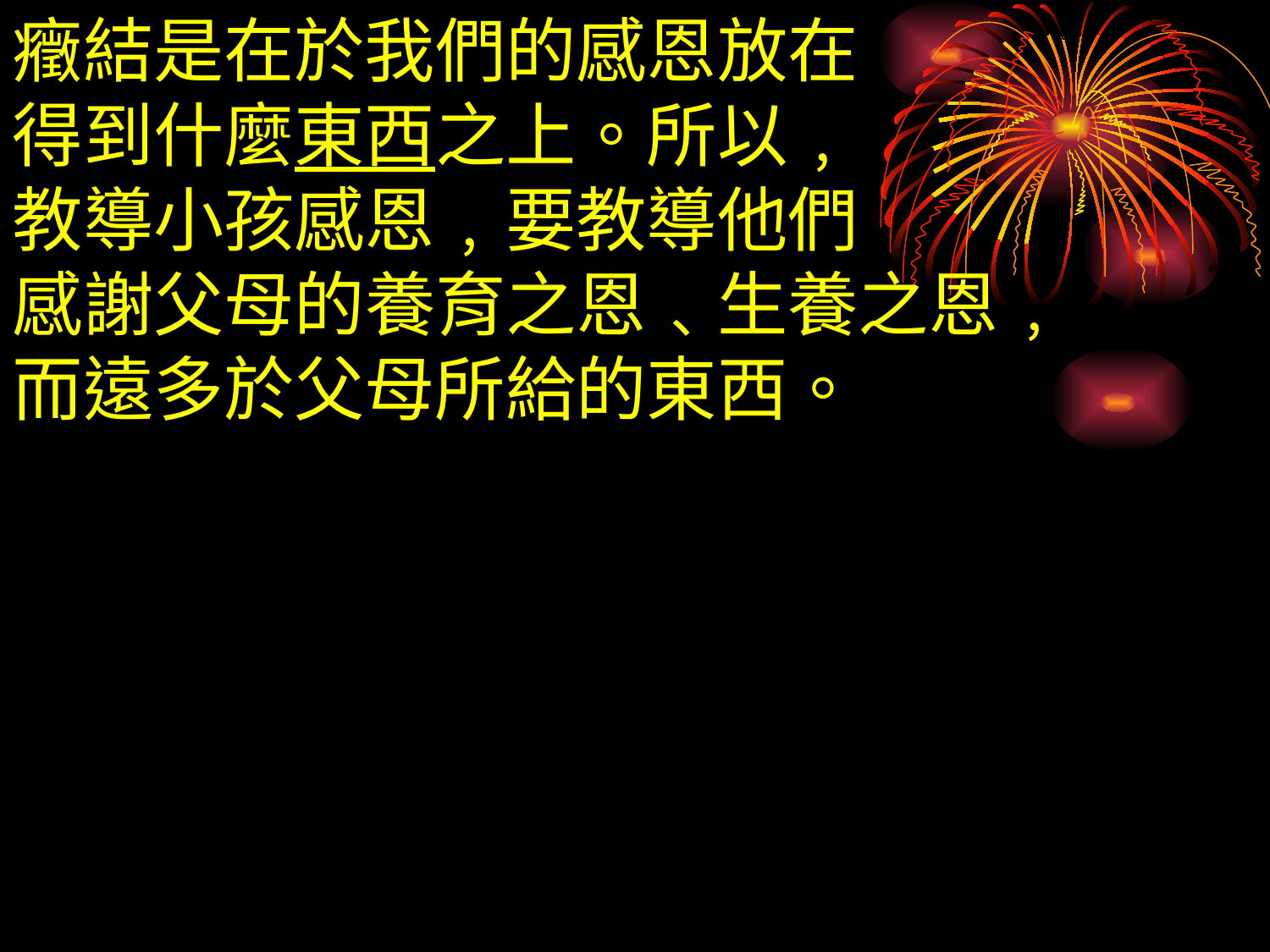

癥結是在於我們的感恩放在
得到什麼東西之上。所以﹐
教導小孩感恩﹐要教導他們
感謝父母的養育之恩﹑生養之恩﹐
而遠多於父母所給的東西。